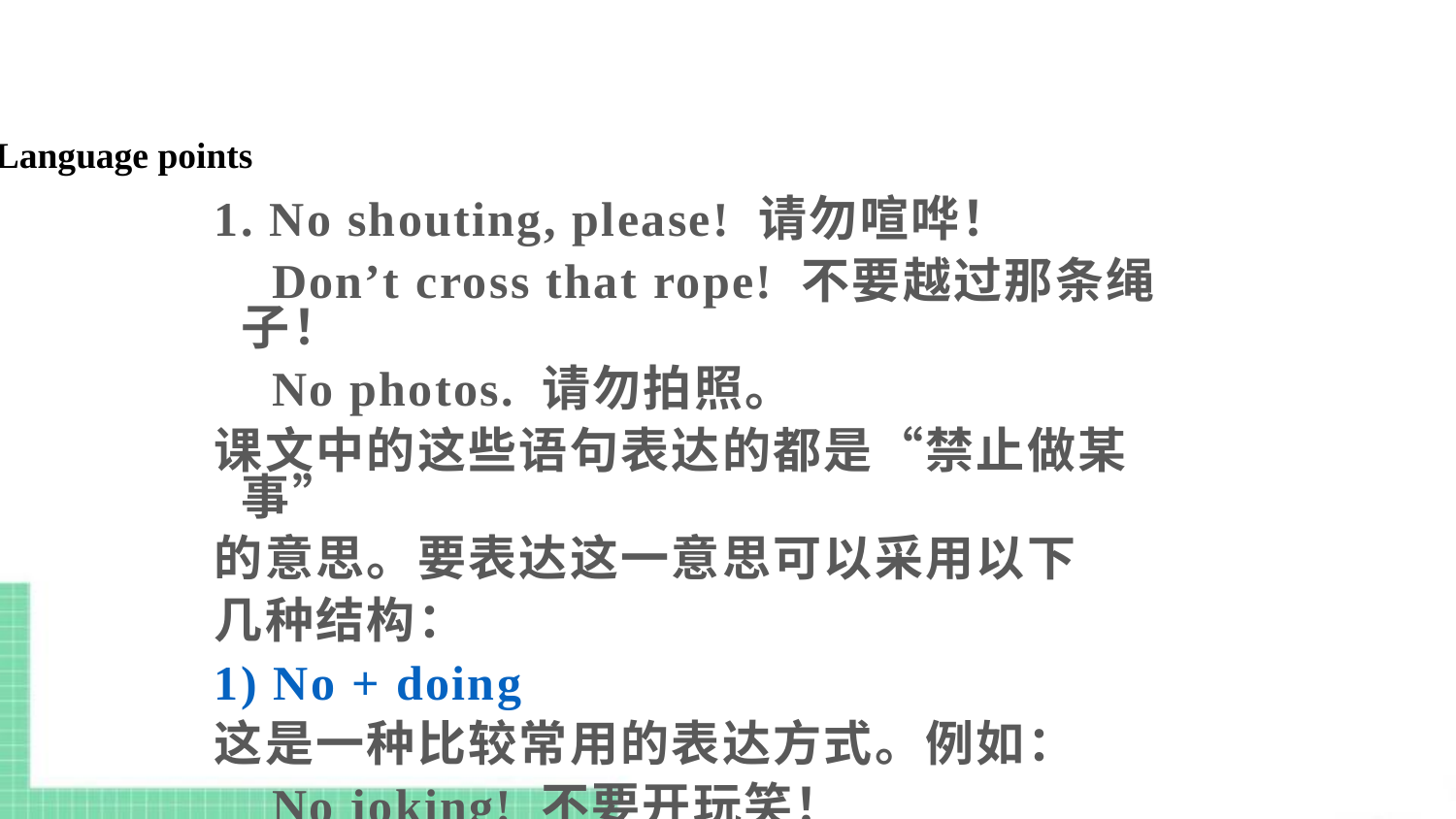

Language points
1. No shouting, please! 请勿喧哗！
    Don’t cross that rope! 不要越过那条绳子！
    No photos. 请勿拍照。
课文中的这些语句表达的都是“禁止做某事”
的意思。要表达这一意思可以采用以下
几种结构：
1) No + doing
这是一种比较常用的表达方式。例如：
    No joking! 不要开玩笑！